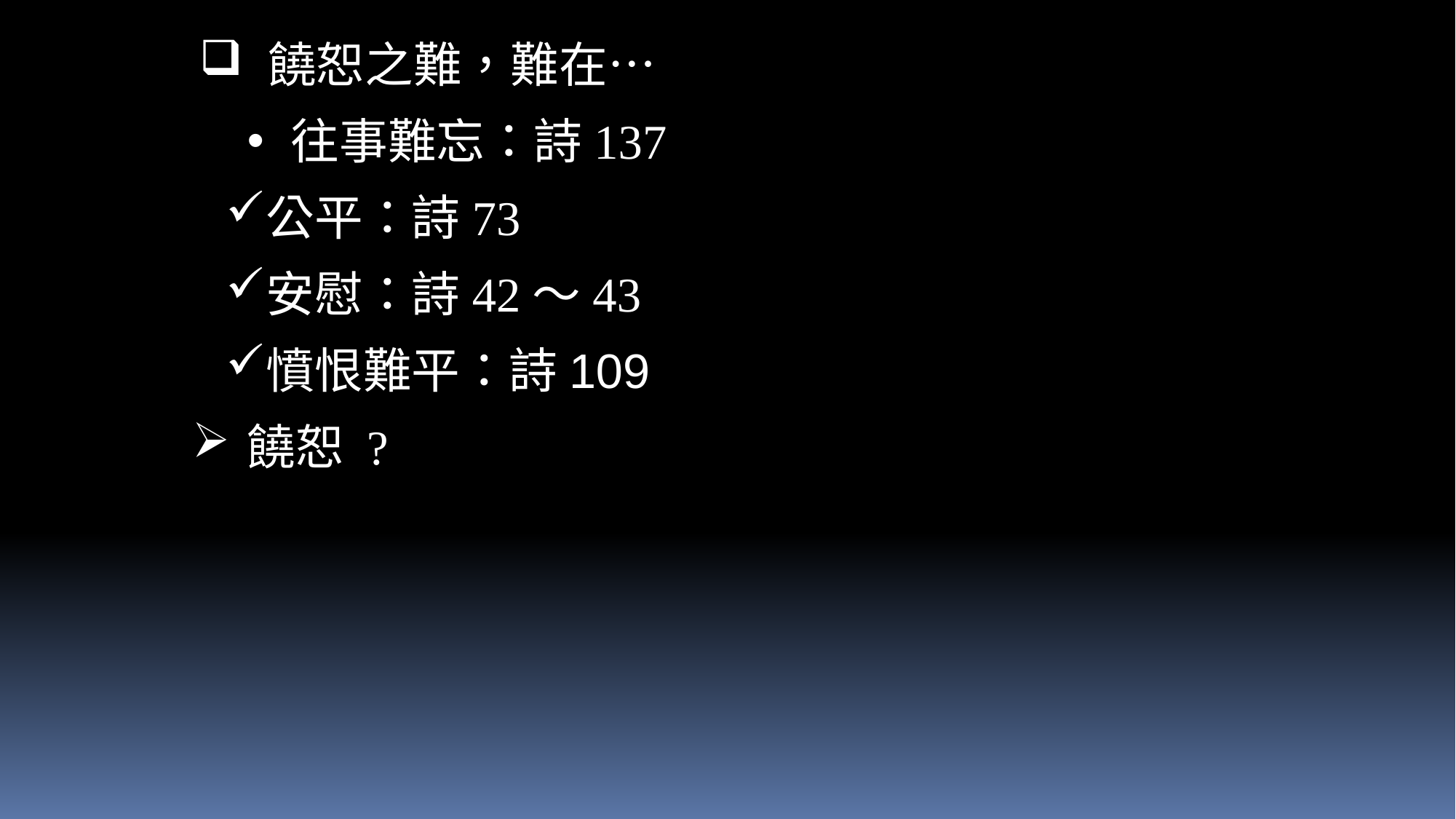

饒恕之難，難在…
 往事難忘：詩137
公平：詩73
安慰：詩42～43
憤恨難平：詩109
饒恕 ?